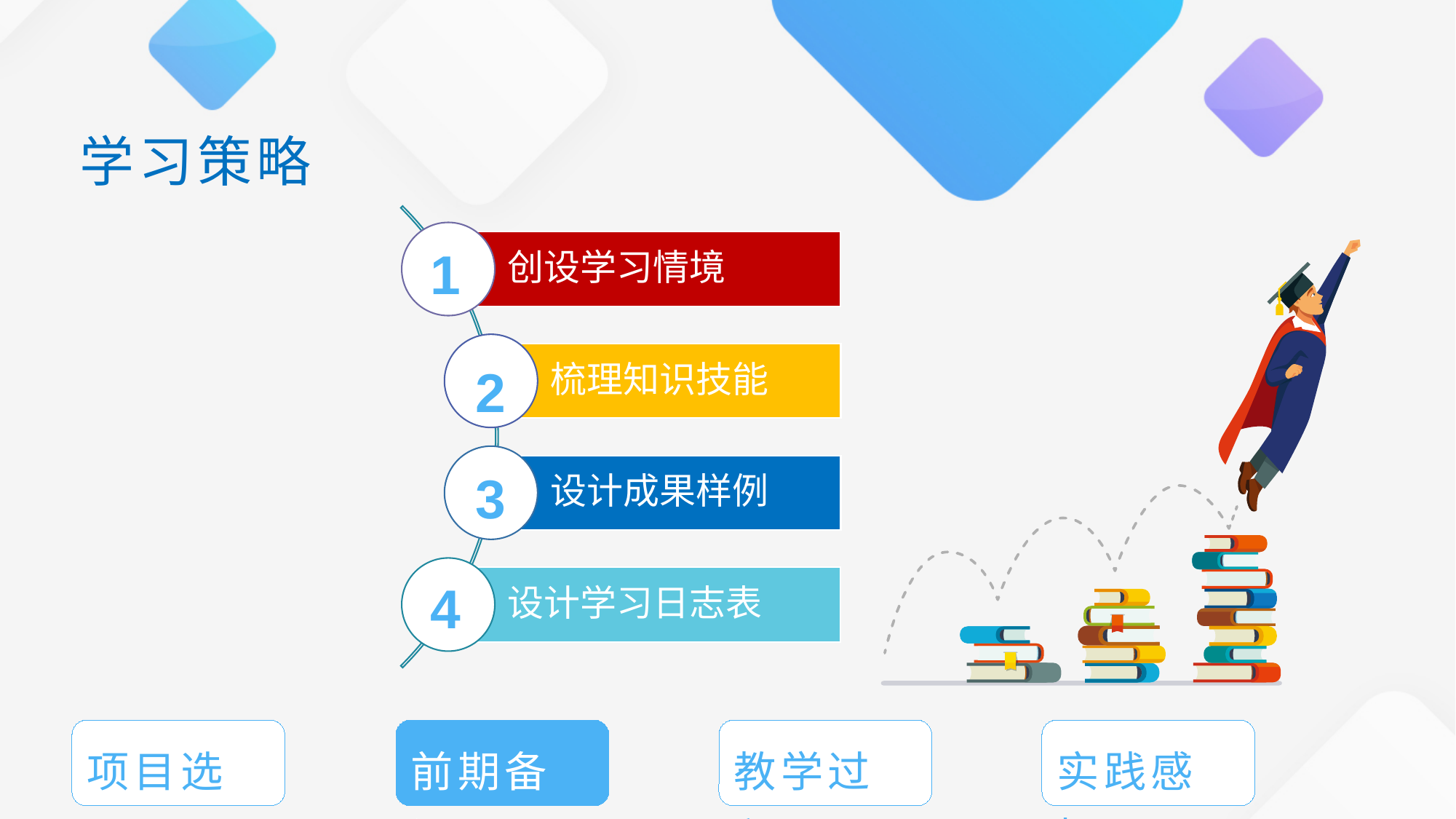

# 学习策略
创设学习情境
梳理知识技能
设计成果样例
设计学习日志表
1
2
3
4

项目选题
前期备课
教学过程
实践感悟